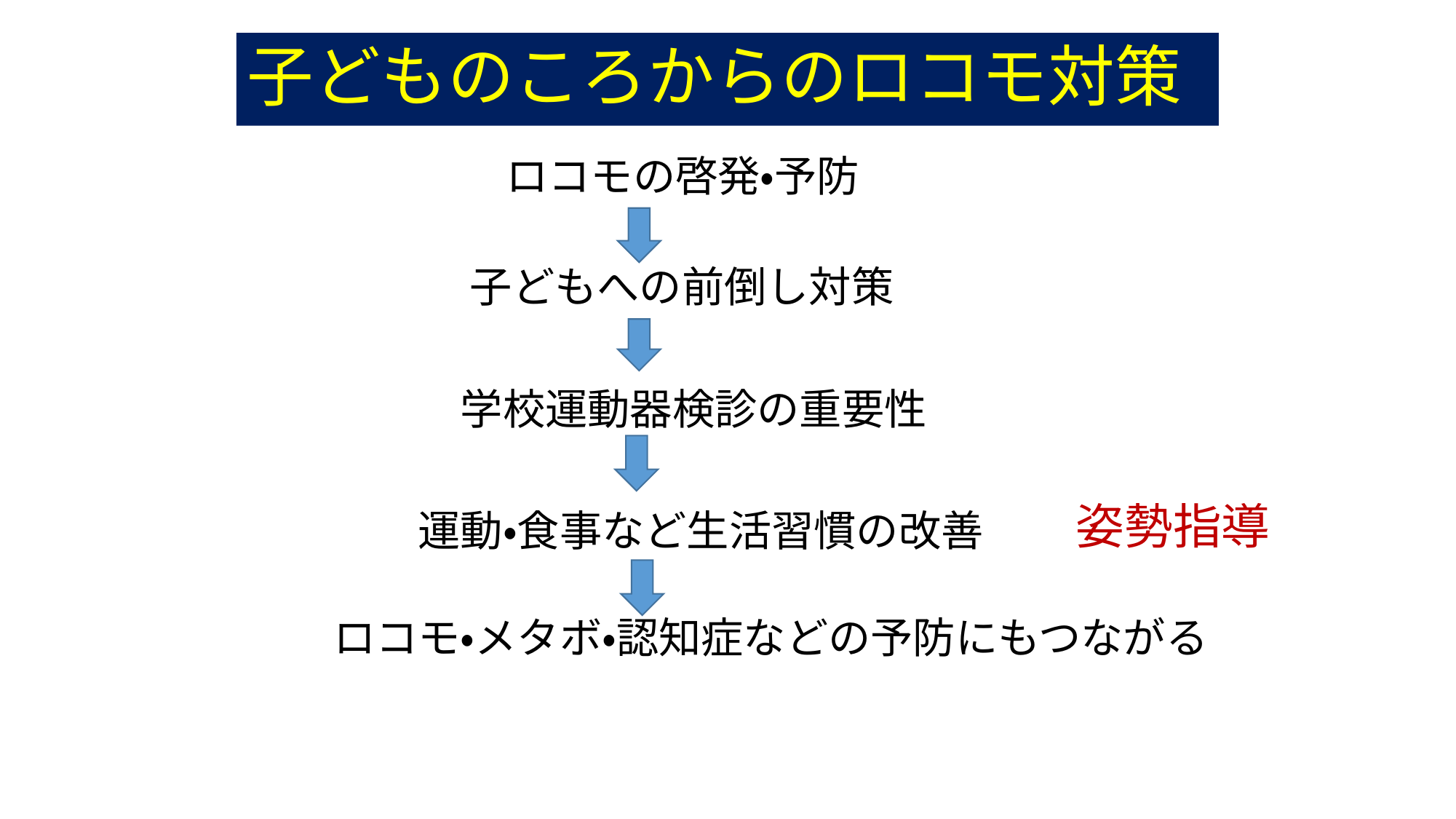

# 子どものころからのロコモ対策
　　　　  　ロコモの啓発・予防
　　　　　 子どもへの前倒し対策

　　　　　学校運動器検診の重要性

　　　　運動・食事など生活習慣の改善
　　ロコモ・メタボ・認知症などの予防にもつながる

姿勢指導